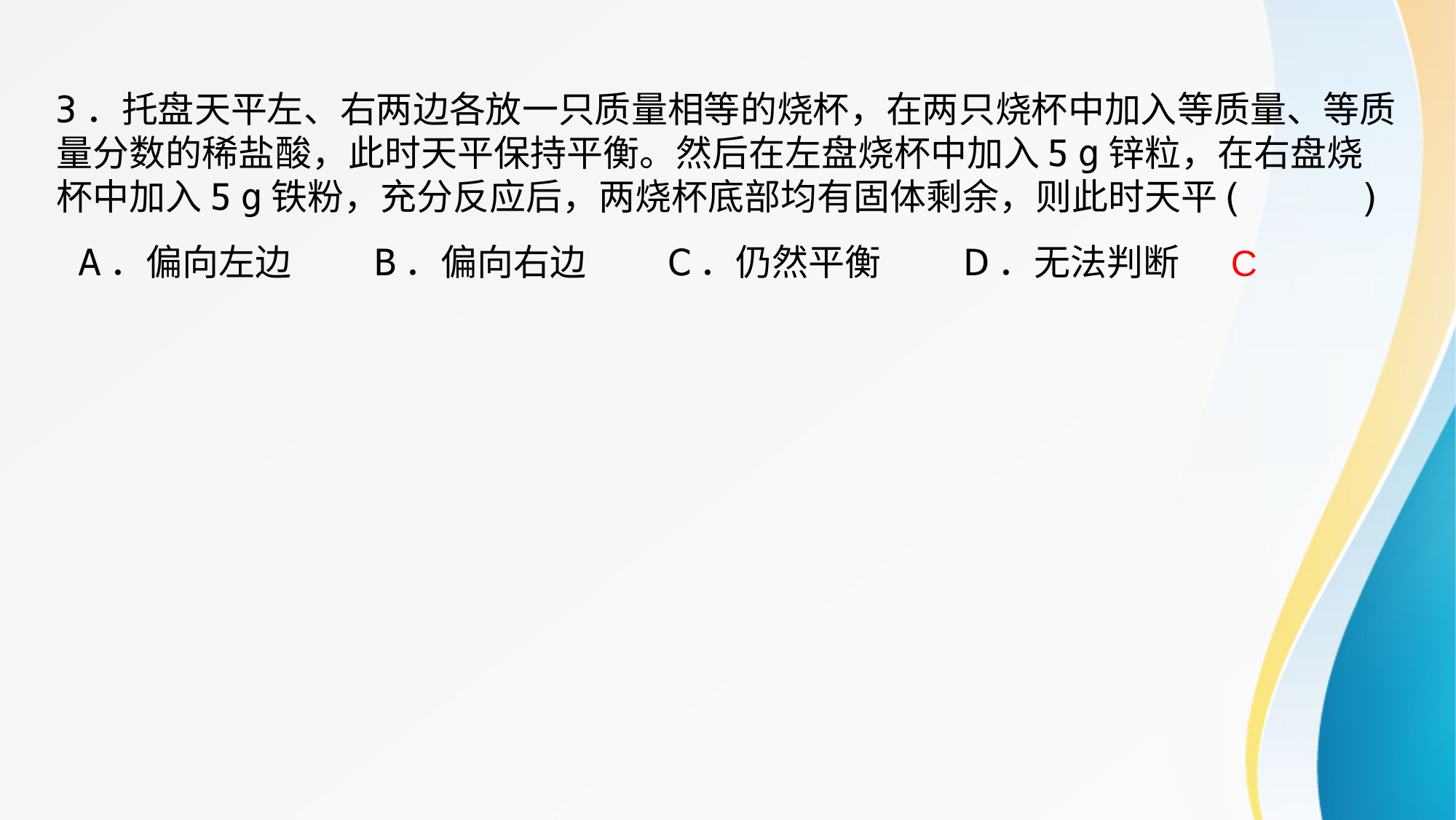

3．托盘天平左、右两边各放一只质量相等的烧杯，在两只烧杯中加入等质量、等质量分数的稀盐酸，此时天平保持平衡。然后在左盘烧杯中加入5 g锌粒，在右盘烧杯中加入5 g铁粉，充分反应后，两烧杯底部均有固体剩余，则此时天平(           )  A．偏向左边         B．偏向右边         C．仍然平衡         D．无法判断

C